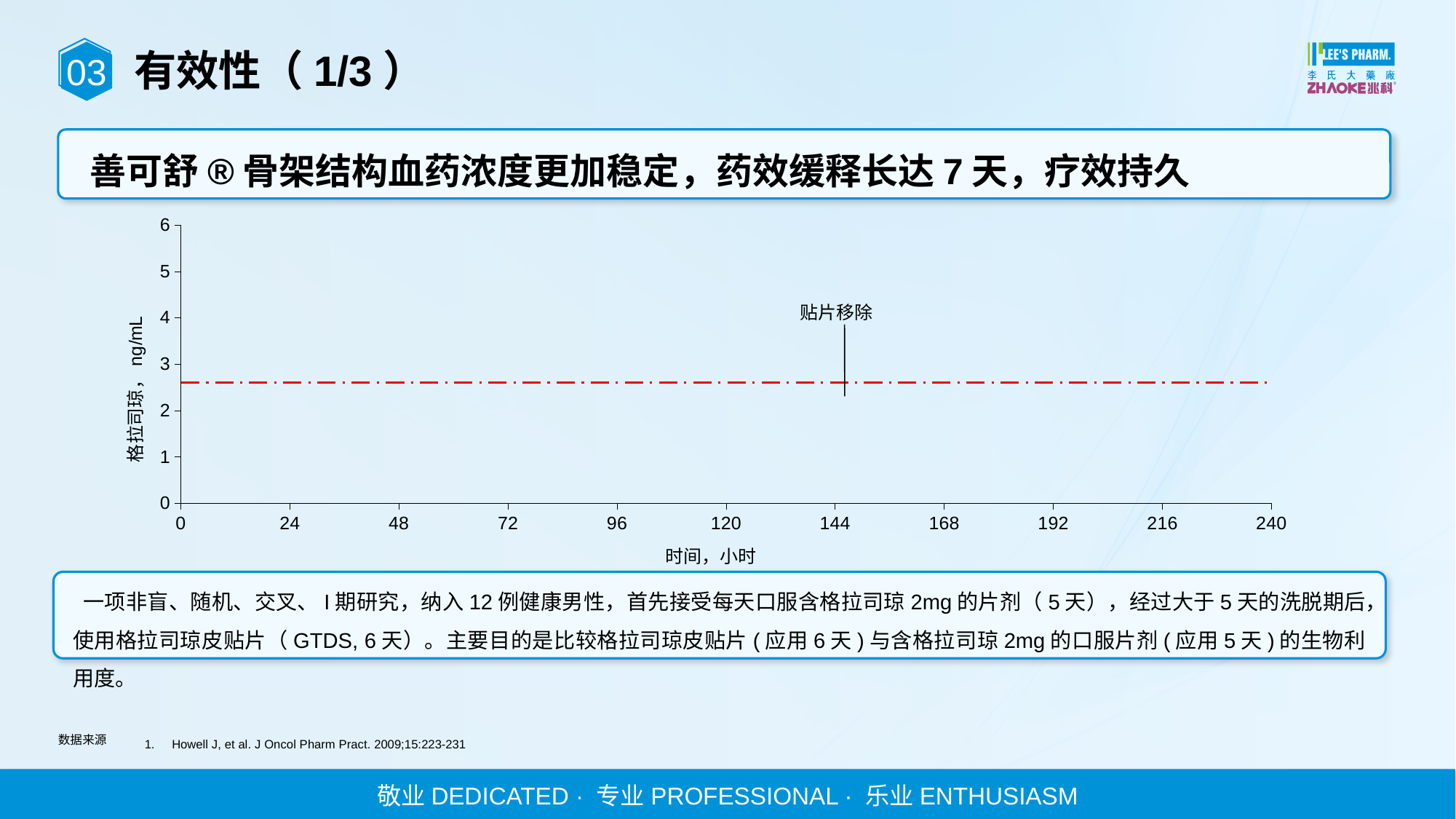

03
有效性（1/3）

善可舒®骨架结构血药浓度更加稳定，药效缓释长达7天，疗效持久

### Chart

| Category | Oral 2 mg Kevatril® for 5 days | B (52 cm²) |  |  |
|---|---|---|---|---|
 一项非盲、随机、交叉、I期研究，纳入12例健康男性，首先接受每天口服含格拉司琼2mg的片剂（5天），经过大于5天的洗脱期后，使用格拉司琼皮贴片（GTDS, 6天）。主要目的是比较格拉司琼皮贴片(应用6天)与含格拉司琼2mg的口服片剂(应用5天)的生物利用度。

数据来源
Howell J, et al. J Oncol Pharm Pract. 2009;15:223-231